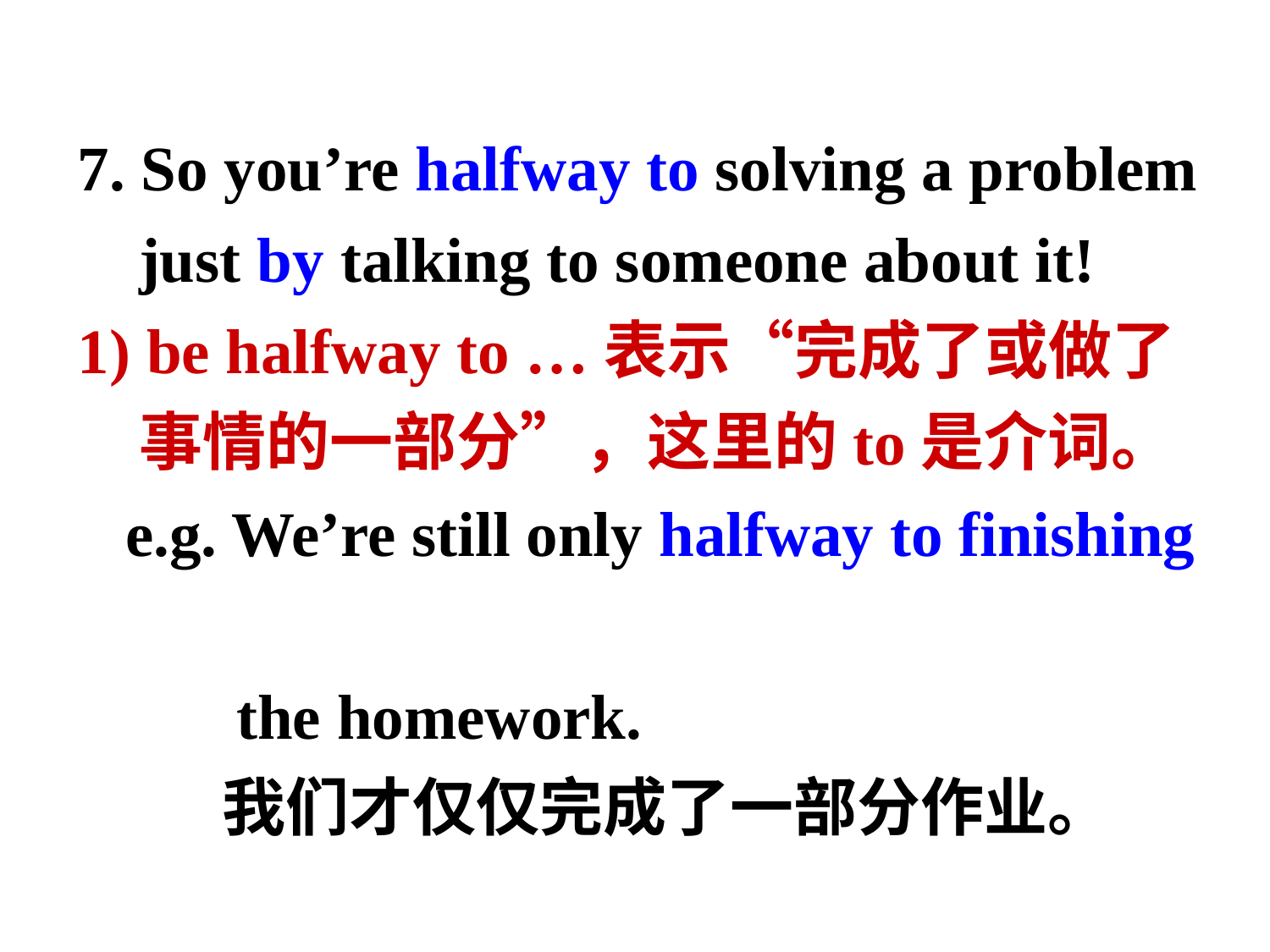

7. So you’re halfway to solving a problem just by talking to someone about it!
1) be halfway to …表示“完成了或做了事情的一部分”，这里的to是介词。
   e.g. We’re still only halfway to finishing
          the homework.
         我们才仅仅完成了一部分作业。